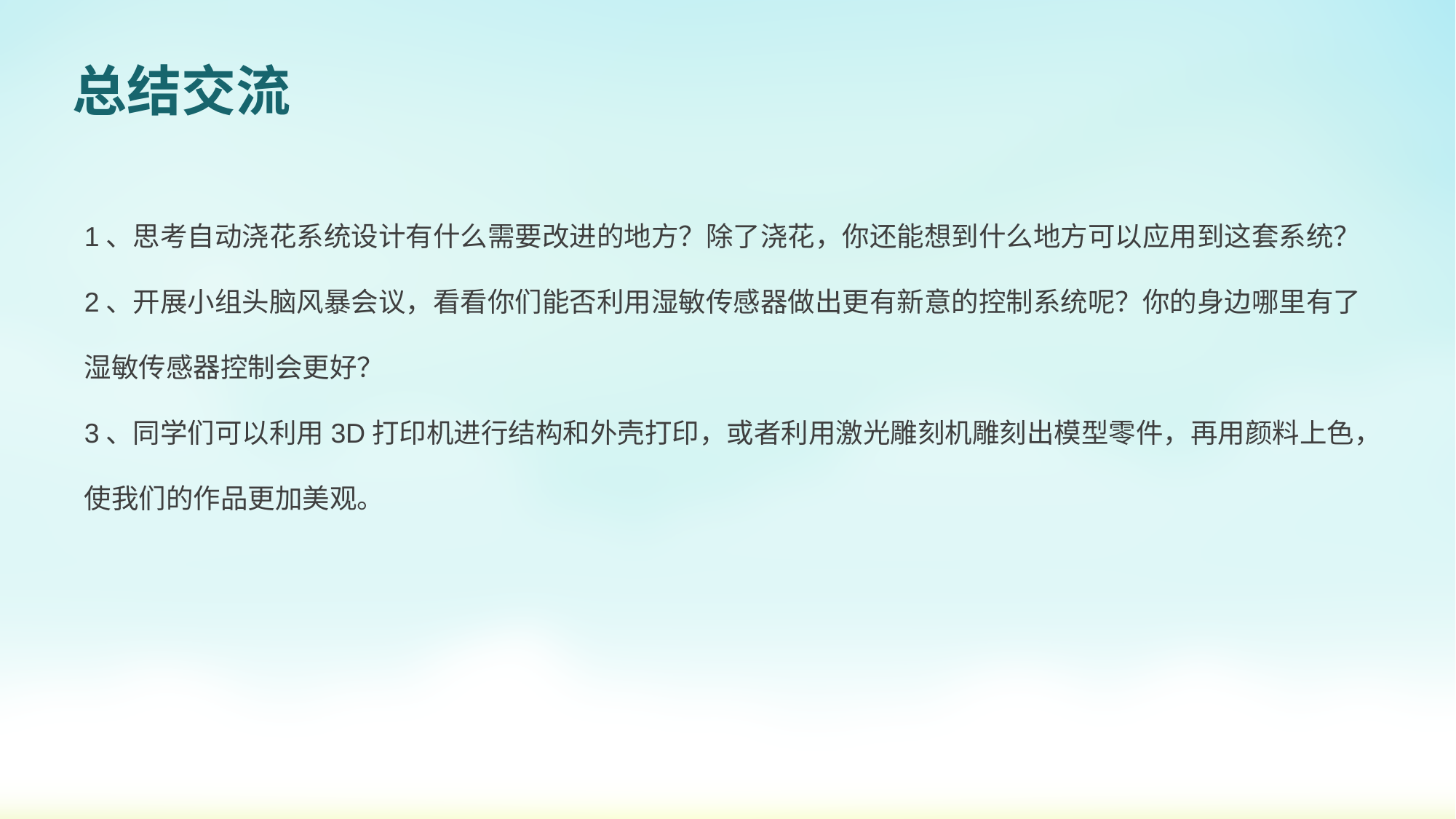

总结交流
1、思考自动浇花系统设计有什么需要改进的地方？除了浇花，你还能想到什么地方可以应用到这套系统？
2、开展小组头脑风暴会议，看看你们能否利用湿敏传感器做出更有新意的控制系统呢？你的身边哪里有了湿敏传感器控制会更好？
3、同学们可以利用3D打印机进行结构和外壳打印，或者利用激光雕刻机雕刻出模型零件，再用颜料上色，使我们的作品更加美观。